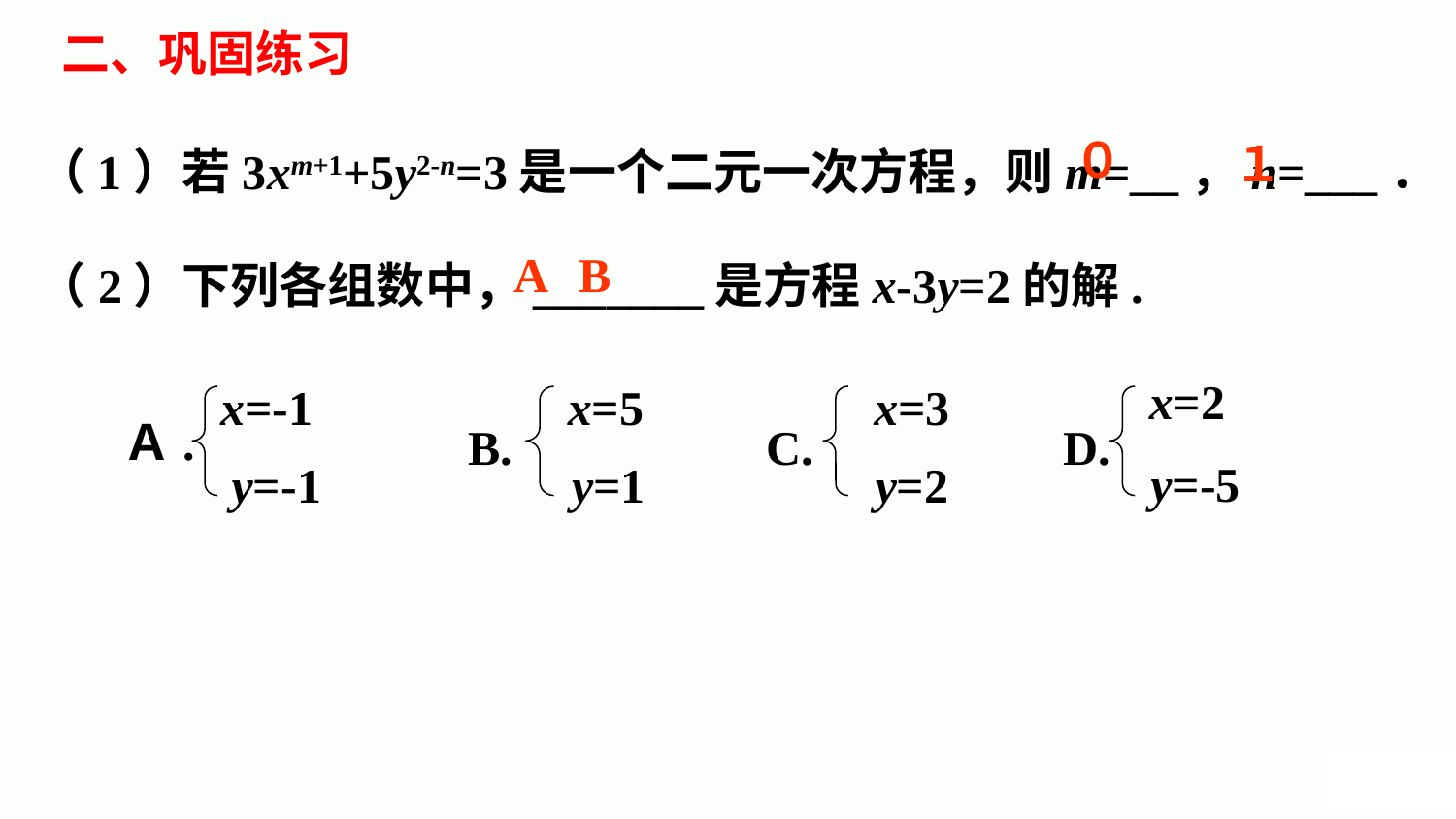

二、巩固练习
（1）若3xm+1+5y2-n=3是一个二元一次方程，则m=__，n=___．
０
１
A
B
（2）下列各组数中，_______是方程x-3y=2的解.
x=2
x=-1

Ａ.
y=-1
x=5

B.
y=1
x=3

C.
y=2

D.
y=-5